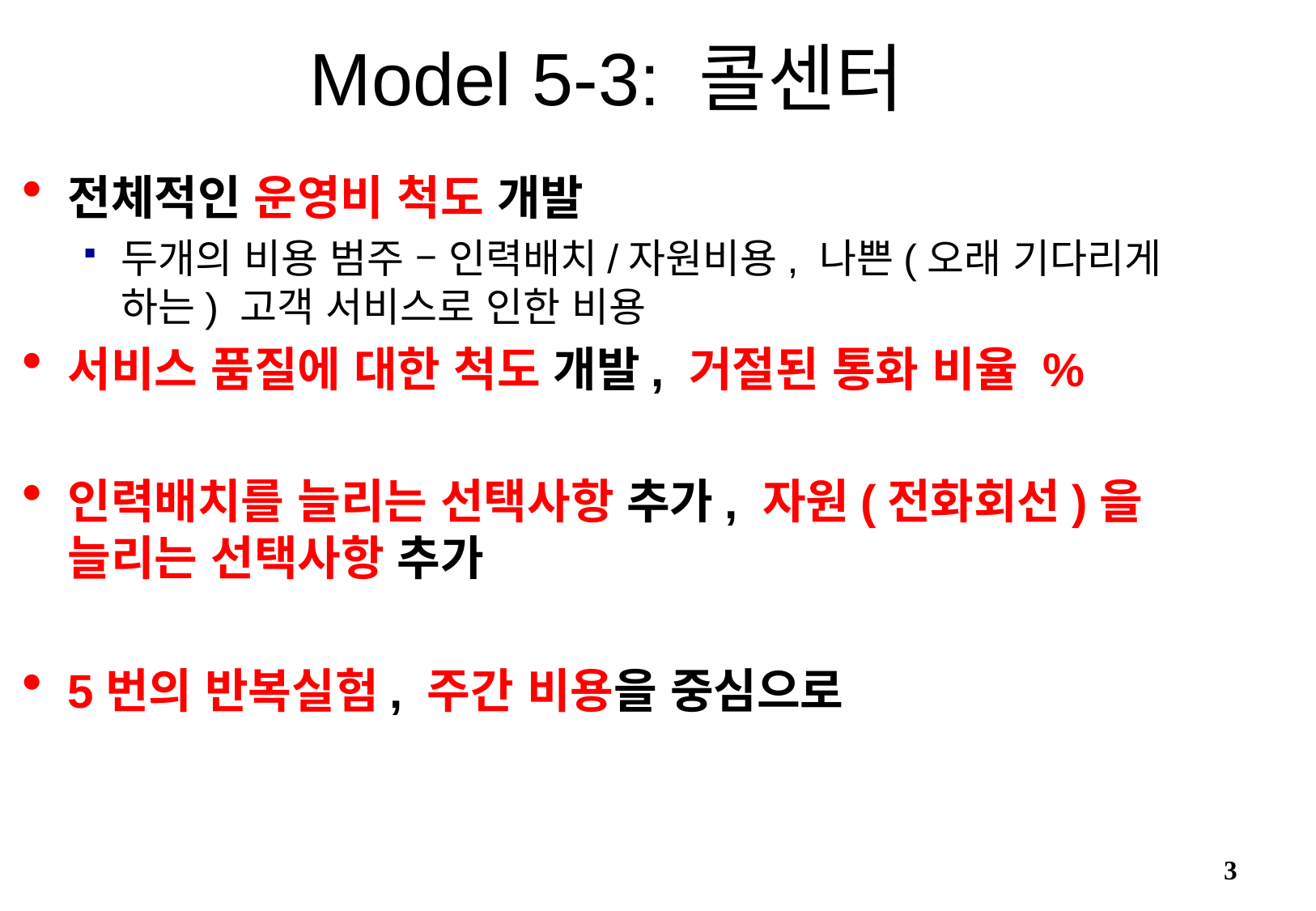

Model 5-3: 콜센터
전체적인 운영비 척도 개발
두개의 비용 범주 – 인력배치/자원비용, 나쁜(오래 기다리게 하는) 고객 서비스로 인한 비용
서비스 품질에 대한 척도 개발, 거절된 통화 비율 %

인력배치를 늘리는 선택사항 추가, 자원(전화회선)을 늘리는 선택사항 추가

5번의 반복실험, 주간 비용을 중심으로

3